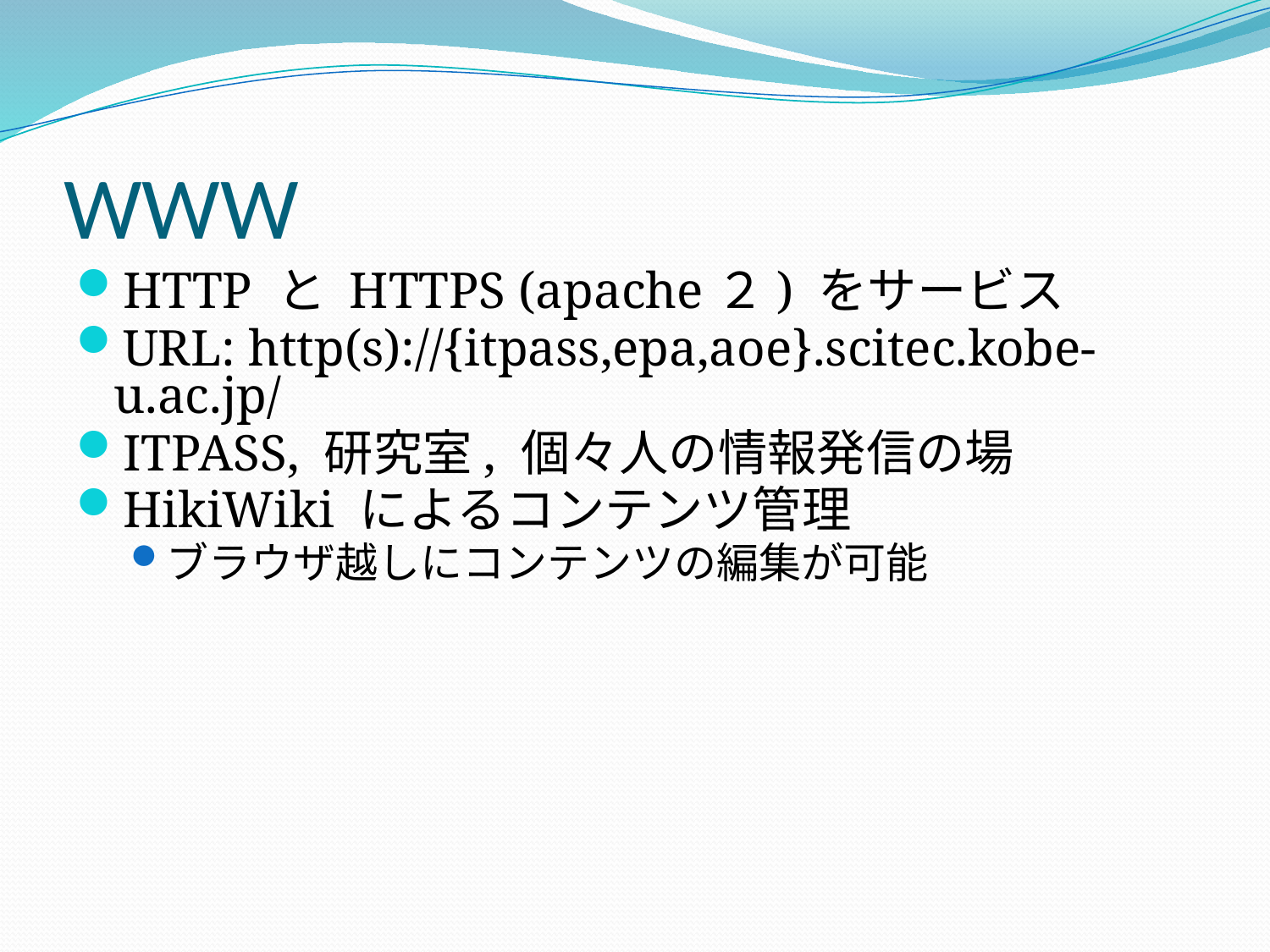

# WWW
HTTP と HTTPS (apache２) をサービス
URL: http(s)://{itpass,epa,aoe}.scitec.kobe-u.ac.jp/
ITPASS, 研究室, 個々人の情報発信の場
HikiWiki によるコンテンツ管理
ブラウザ越しにコンテンツの編集が可能